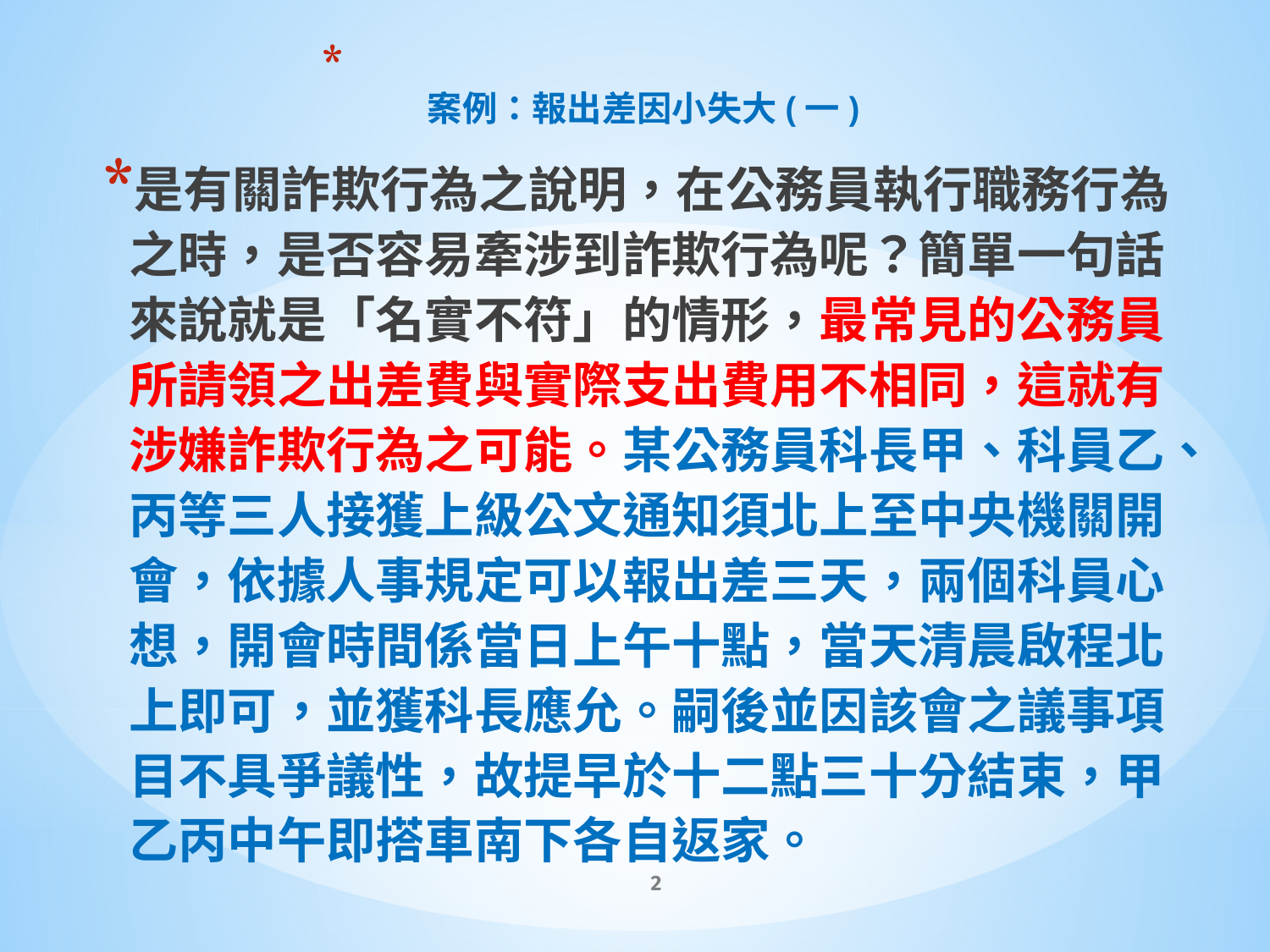

# 案例：報出差因小失大(一)
是有關詐欺行為之說明，在公務員執行職務行為之時，是否容易牽涉到詐欺行為呢？簡單一句話來說就是「名實不符」的情形，最常見的公務員所請領之出差費與實際支出費用不相同，這就有涉嫌詐欺行為之可能。某公務員科長甲、科員乙、丙等三人接獲上級公文通知須北上至中央機關開會，依據人事規定可以報出差三天，兩個科員心想，開會時間係當日上午十點，當天清晨啟程北上即可，並獲科長應允。嗣後並因該會之議事項目不具爭議性，故提早於十二點三十分結束，甲乙丙中午即搭車南下各自返家。
2